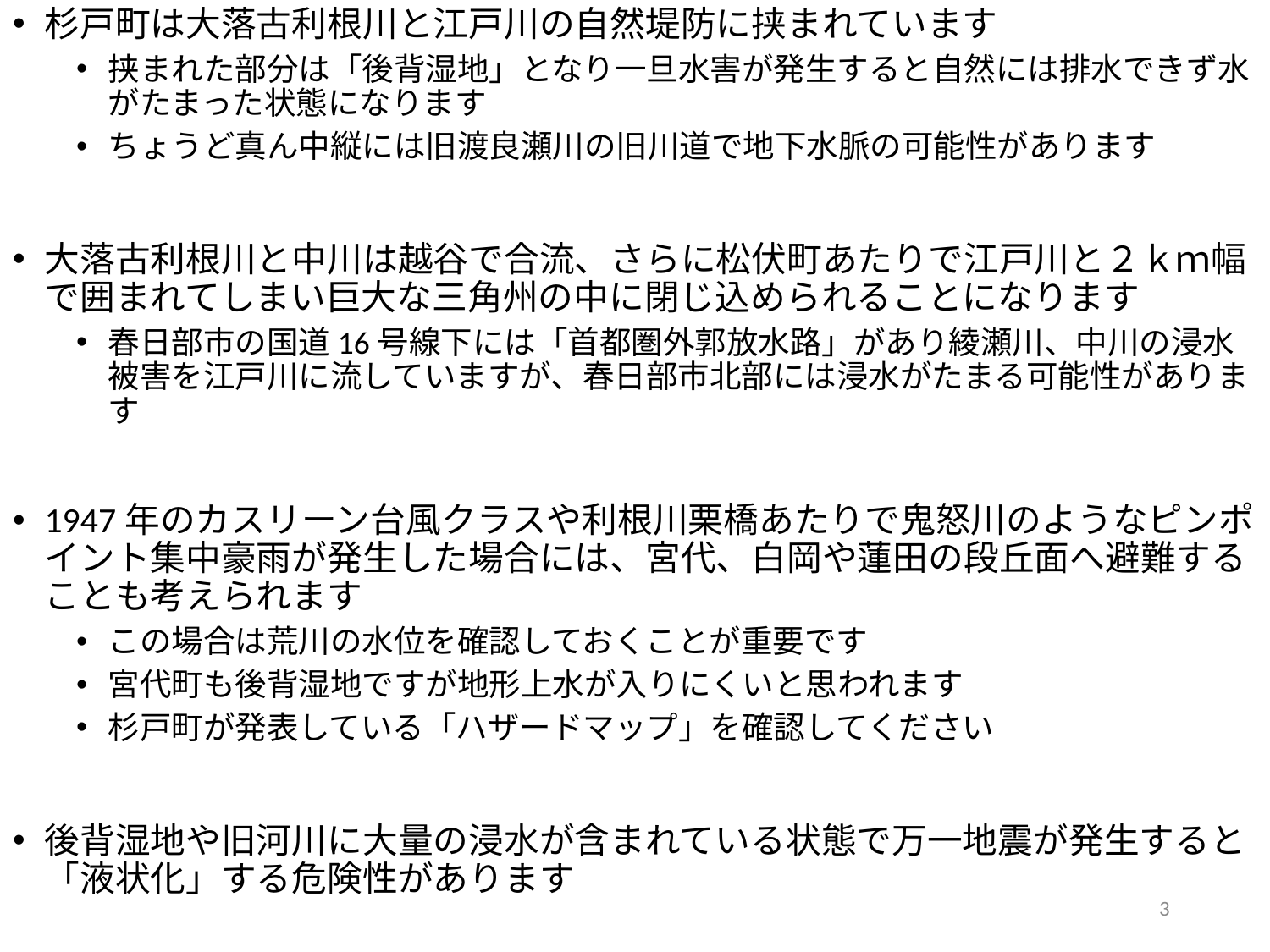

杉戸町は大落古利根川と江戸川の自然堤防に挟まれています
挟まれた部分は「後背湿地」となり一旦水害が発生すると自然には排水できず水がたまった状態になります
ちょうど真ん中縦には旧渡良瀬川の旧川道で地下水脈の可能性があります

大落古利根川と中川は越谷で合流、さらに松伏町あたりで江戸川と２ｋｍ幅で囲まれてしまい巨大な三角州の中に閉じ込められることになります
春日部市の国道16号線下には「首都圏外郭放水路」があり綾瀬川、中川の浸水被害を江戸川に流していますが、春日部市北部には浸水がたまる可能性があります

1947年のカスリーン台風クラスや利根川栗橋あたりで鬼怒川のようなピンポイント集中豪雨が発生した場合には、宮代、白岡や蓮田の段丘面へ避難することも考えられます
この場合は荒川の水位を確認しておくことが重要です
宮代町も後背湿地ですが地形上水が入りにくいと思われます
杉戸町が発表している「ハザードマップ」を確認してください

後背湿地や旧河川に大量の浸水が含まれている状態で万一地震が発生すると「液状化」する危険性があります
3